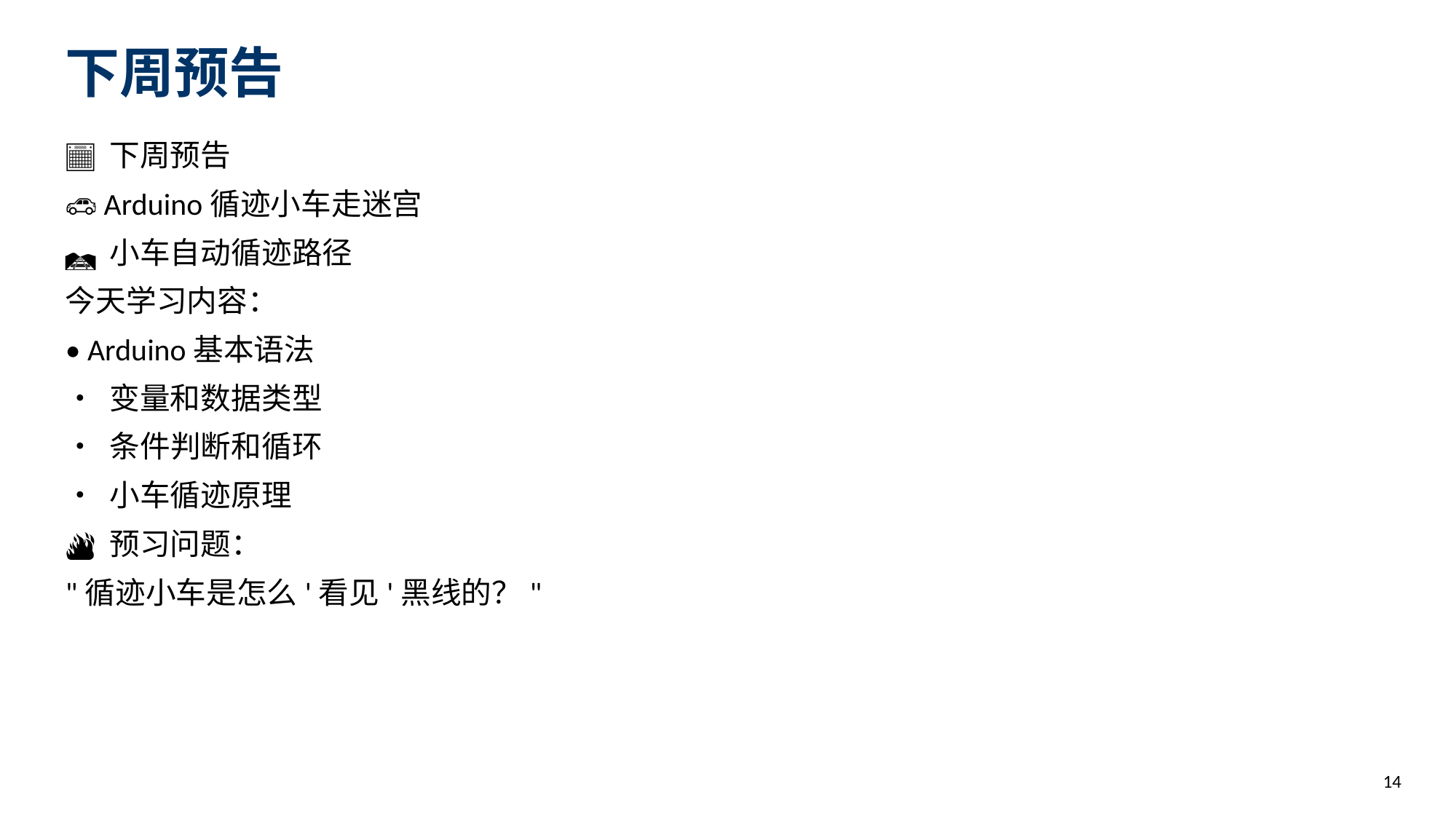

下周预告
📅 下周预告
🚗 Arduino循迹小车走迷宫
🛤️ 小车自动循迹路径
今天学习内容：
• Arduino基本语法
• 变量和数据类型
• 条件判断和循环
• 小车循迹原理
🔥 预习问题：
"循迹小车是怎么'看见'黑线的？"
14